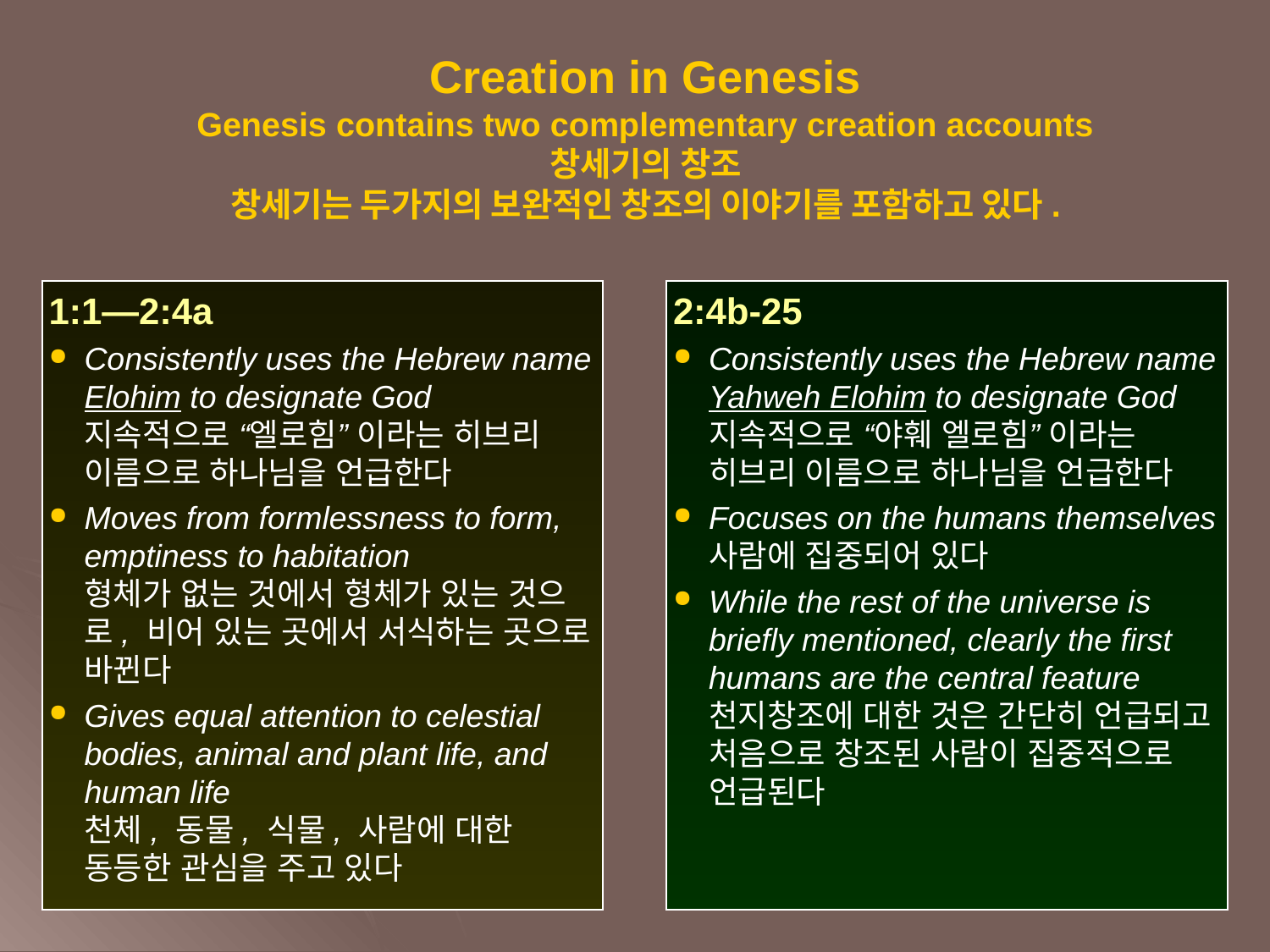

Creation in Genesis
Genesis contains two complementary creation accounts
창세기의 창조
창세기는 두가지의 보완적인 창조의 이야기를 포함하고 있다.
1:1—2:4a
Consistently uses the Hebrew name Elohim to designate God
지속적으로 “엘로힘” 이라는 히브리 이름으로 하나님을 언급한다
Moves from formlessness to form, emptiness to habitation
형체가 없는 것에서 형체가 있는 것으로, 비어 있는 곳에서 서식하는 곳으로 바뀐다
Gives equal attention to celestial bodies, animal and plant life, and human life
천체, 동물, 식물, 사람에 대한 동등한 관심을 주고 있다
2:4b-25
Consistently uses the Hebrew name Yahweh Elohim to designate God
지속적으로 “야훼 엘로힘” 이라는 히브리 이름으로 하나님을 언급한다
Focuses on the humans themselves
사람에 집중되어 있다
While the rest of the universe is briefly mentioned, clearly the first humans are the central feature
천지창조에 대한 것은 간단히 언급되고 처음으로 창조된 사람이 집중적으로 언급된다